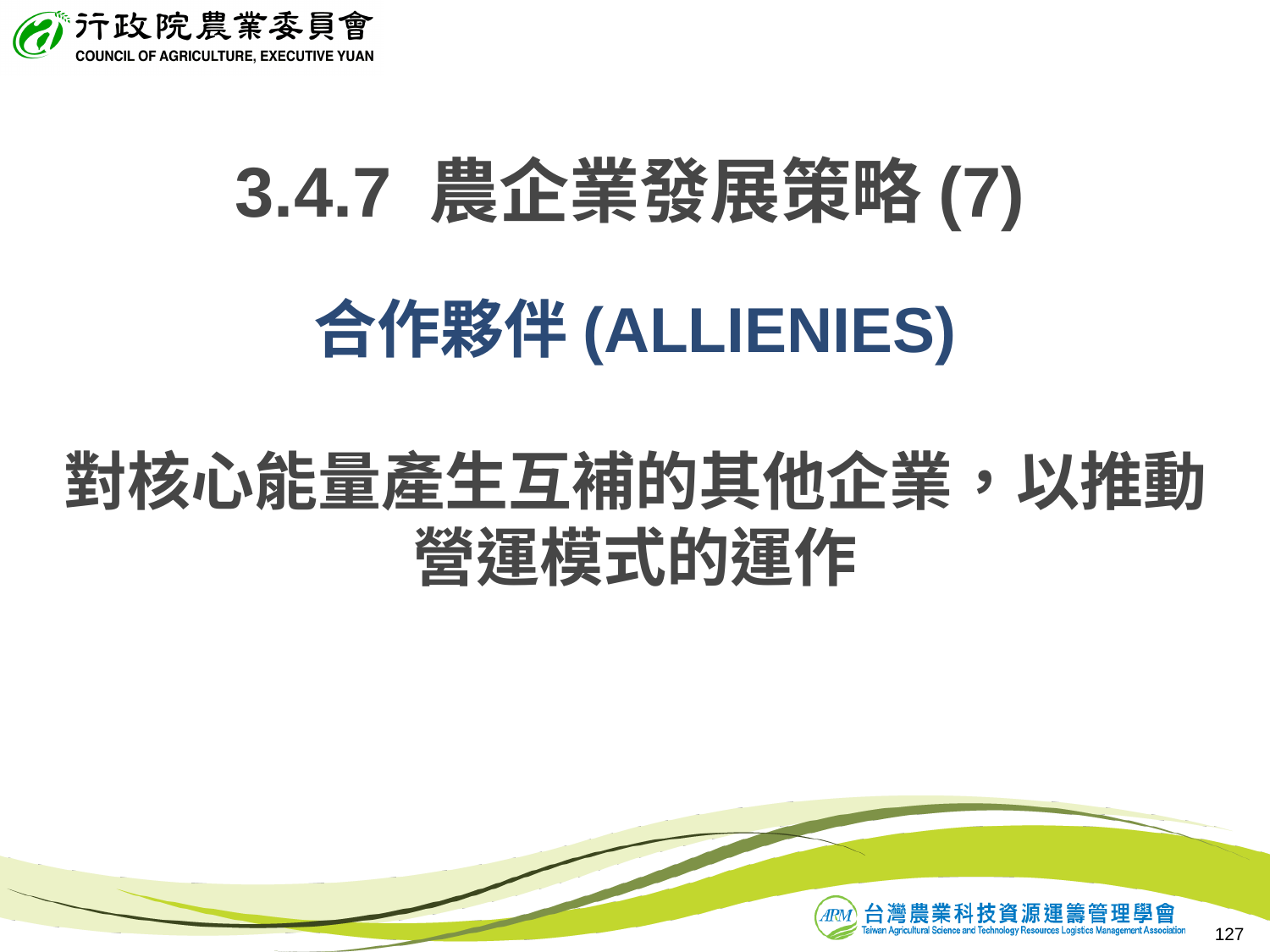

3.4.7 農企業發展策略(7)
# 合作夥伴(ALLIENIES) 對核心能量產生互補的其他企業，以推動營運模式的運作
127